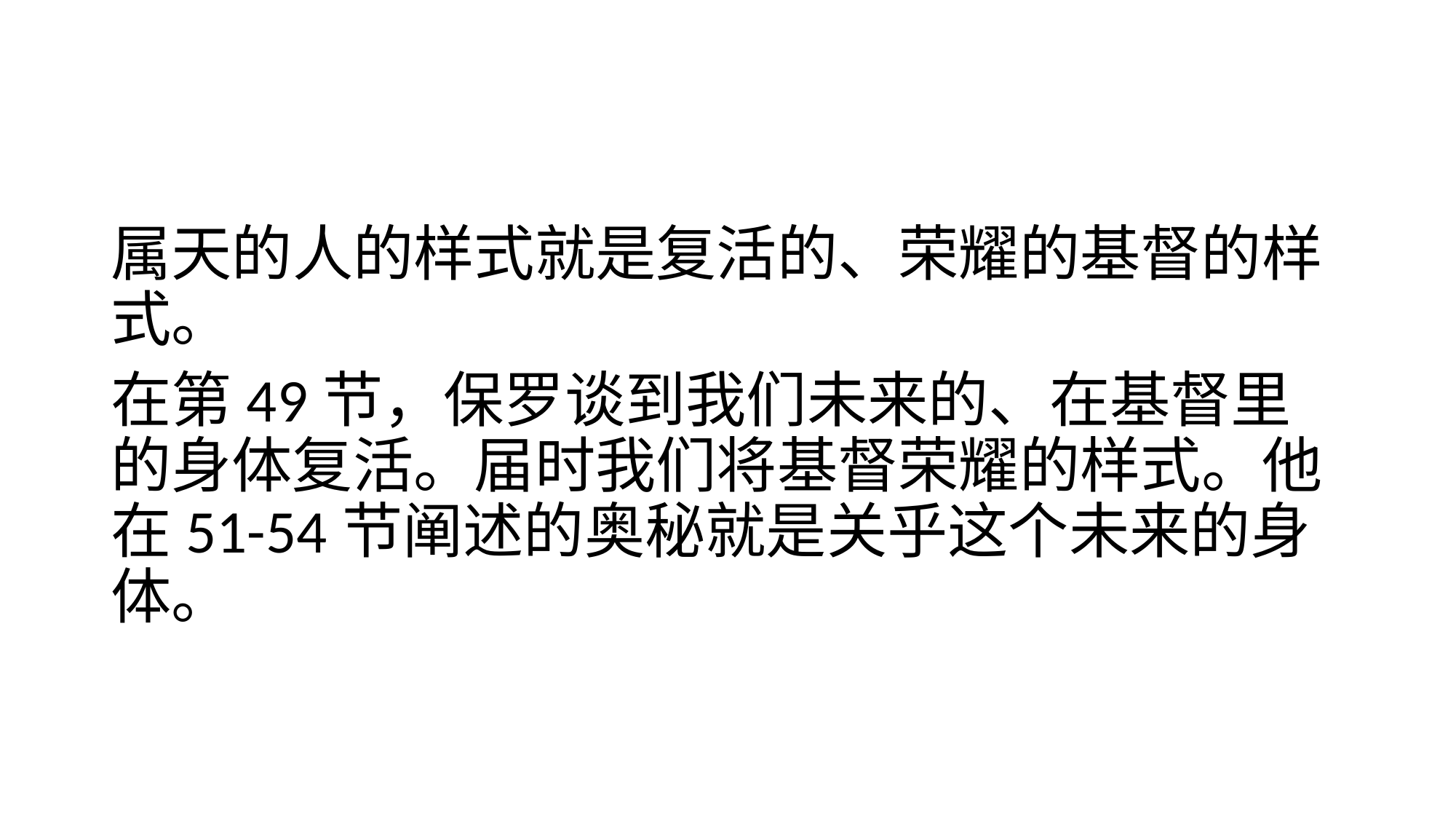

#
属天的人的样式就是复活的、荣耀的基督的样式。
在第49节，保罗谈到我们未来的、在基督里的身体复活。届时我们将基督荣耀的样式。他在51-54节阐述的奥秘就是关乎这个未来的身体。